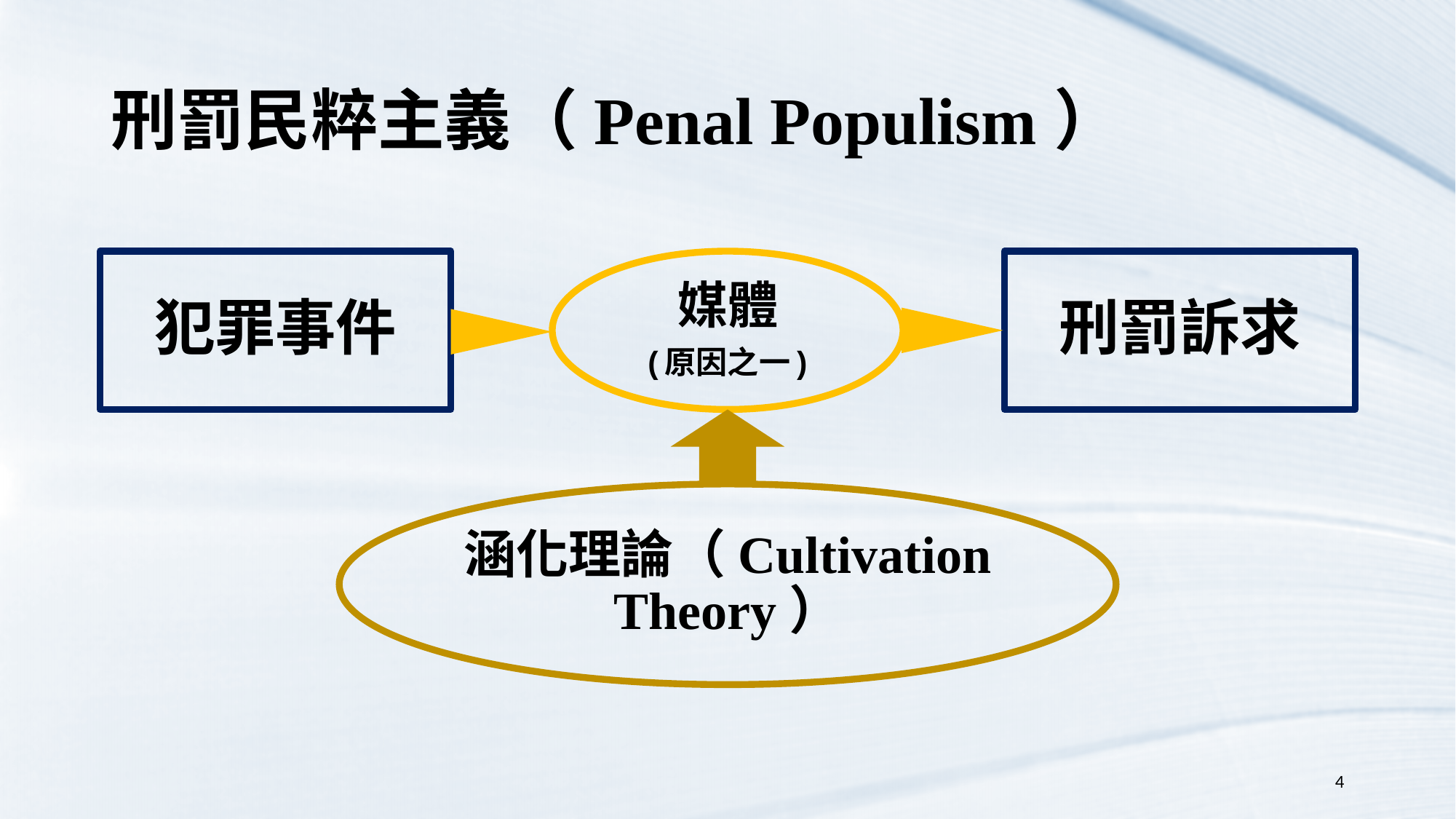

# 刑罰民粹主義（Penal Populism）
犯罪事件
媒體
(原因之一)
刑罰訴求

涵化理論（Cultivation Theory）
4